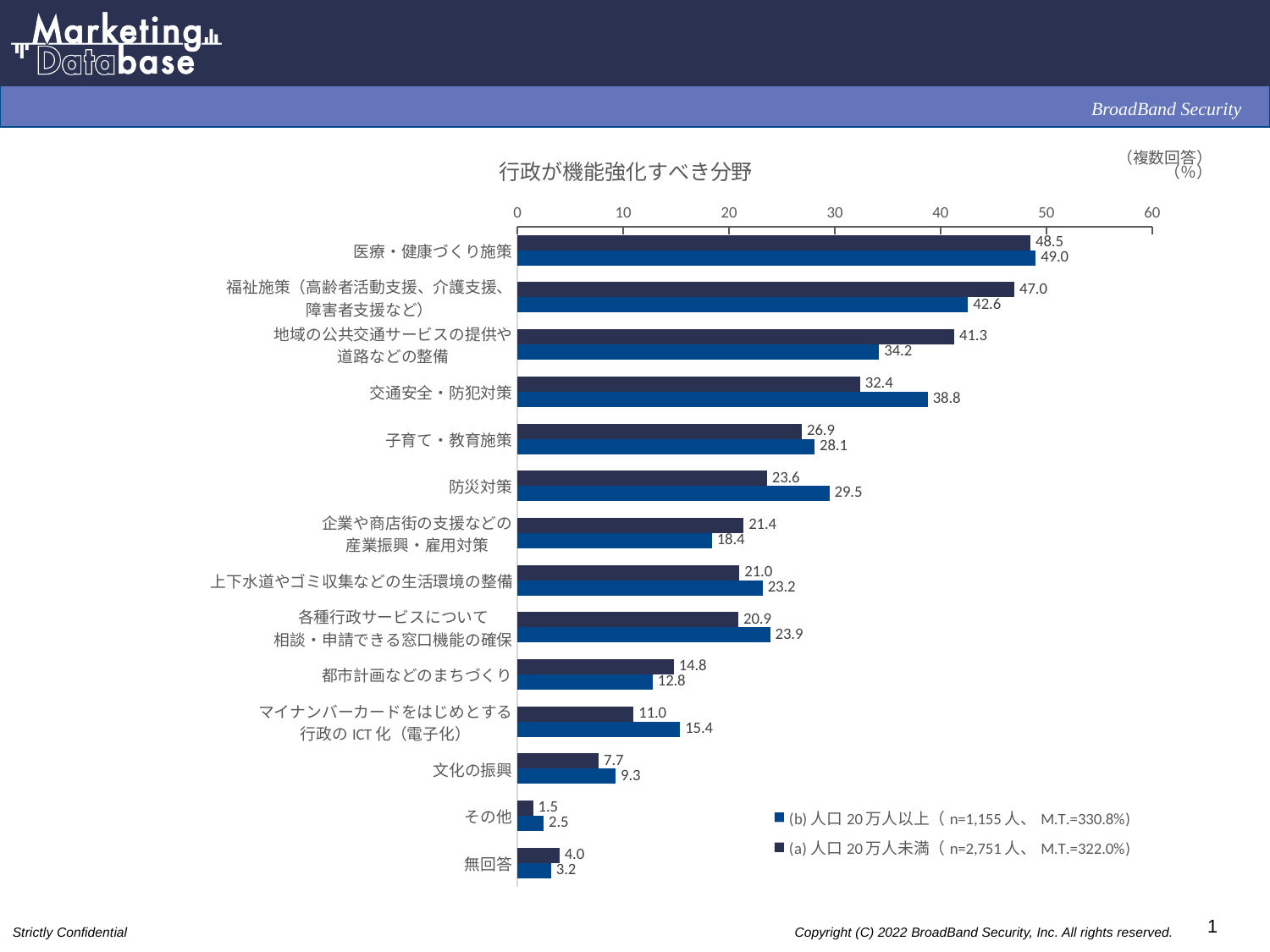

### Chart: 行政が機能強化すべき分野

| Category | (a)人口20万人未満（n=2,751人、M.T.=322.0%) | (b)人口20万人以上（n=1,155人、M.T.=330.8%) |
|---|---|---|
| 医療・健康づくり施策 | 48.5 | 49.0 |
| 福祉施策（高齢者活動支援、介護支援、
障害者支援など） | 47.0 | 42.6 |
| 地域の公共交通サービスの提供や
道路などの整備 | 41.3 | 34.2 |
| 交通安全・防犯対策 | 32.4 | 38.8 |
| 子育て・教育施策 | 26.9 | 28.1 |
| 防災対策 | 23.6 | 29.5 |
| 企業や商店街の支援などの
産業振興・雇用対策 | 21.4 | 18.4 |
| 上下水道やゴミ収集などの生活環境の整備 | 21.0 | 23.2 |
| 各種行政サービスについて
相談・申請できる窓口機能の確保 | 20.9 | 23.9 |
| 都市計画などのまちづくり | 14.8 | 12.8 |
| マイナンバーカードをはじめとする
行政のICT化（電子化） | 11.0 | 15.4 |
| 文化の振興 | 7.7 | 9.3 |
| その他 | 1.5 | 2.5 |
| 無回答 | 4.0 | 3.2 |